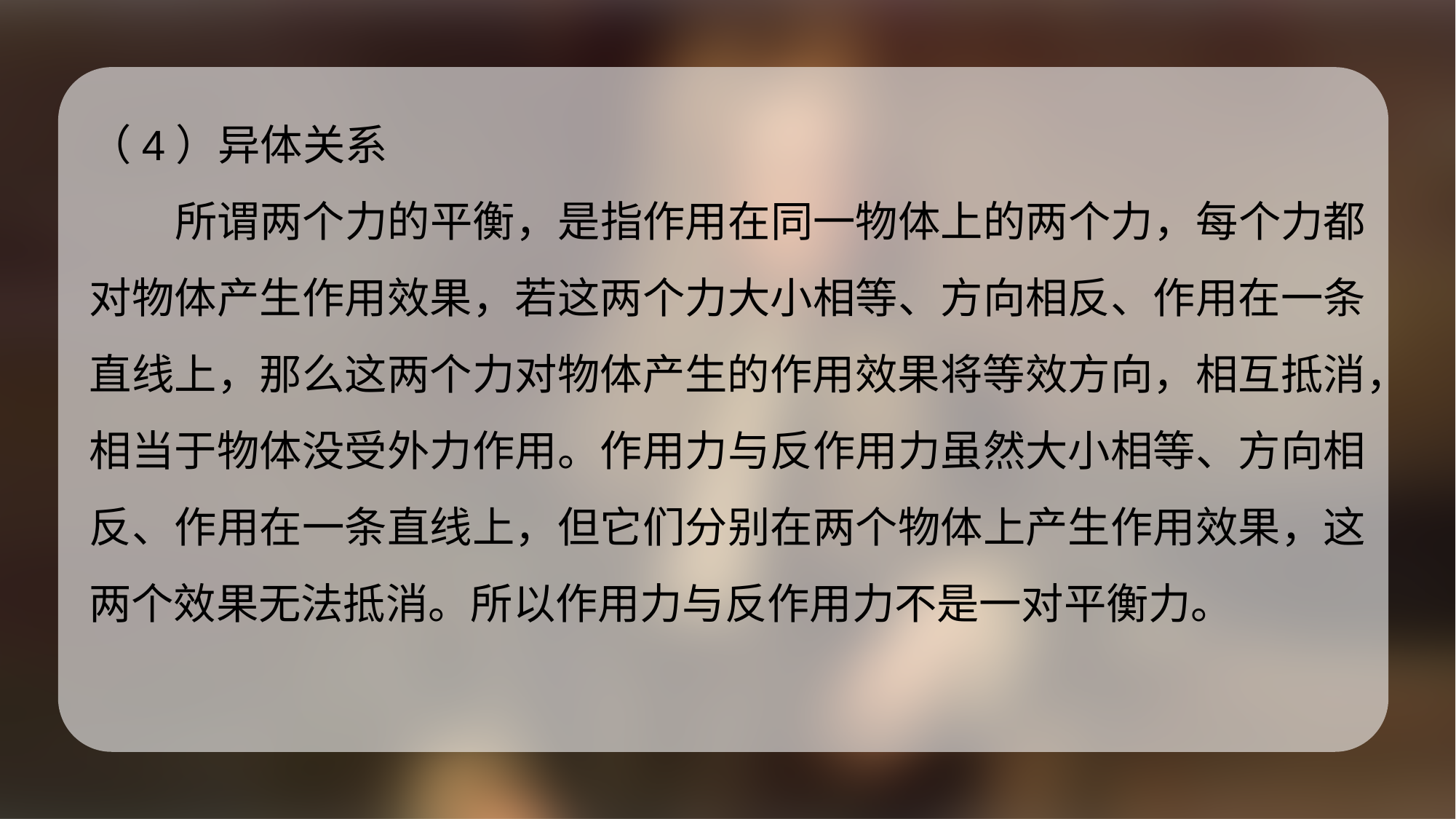

（4）异体关系
所谓两个力的平衡，是指作用在同一物体上的两个力，每个力都对物体产生作用效果，若这两个力大小相等、方向相反、作用在一条直线上，那么这两个力对物体产生的作用效果将等效方向，相互抵消，相当于物体没受外力作用。作用力与反作用力虽然大小相等、方向相反、作用在一条直线上，但它们分别在两个物体上产生作用效果，这两个效果无法抵消。所以作用力与反作用力不是一对平衡力。